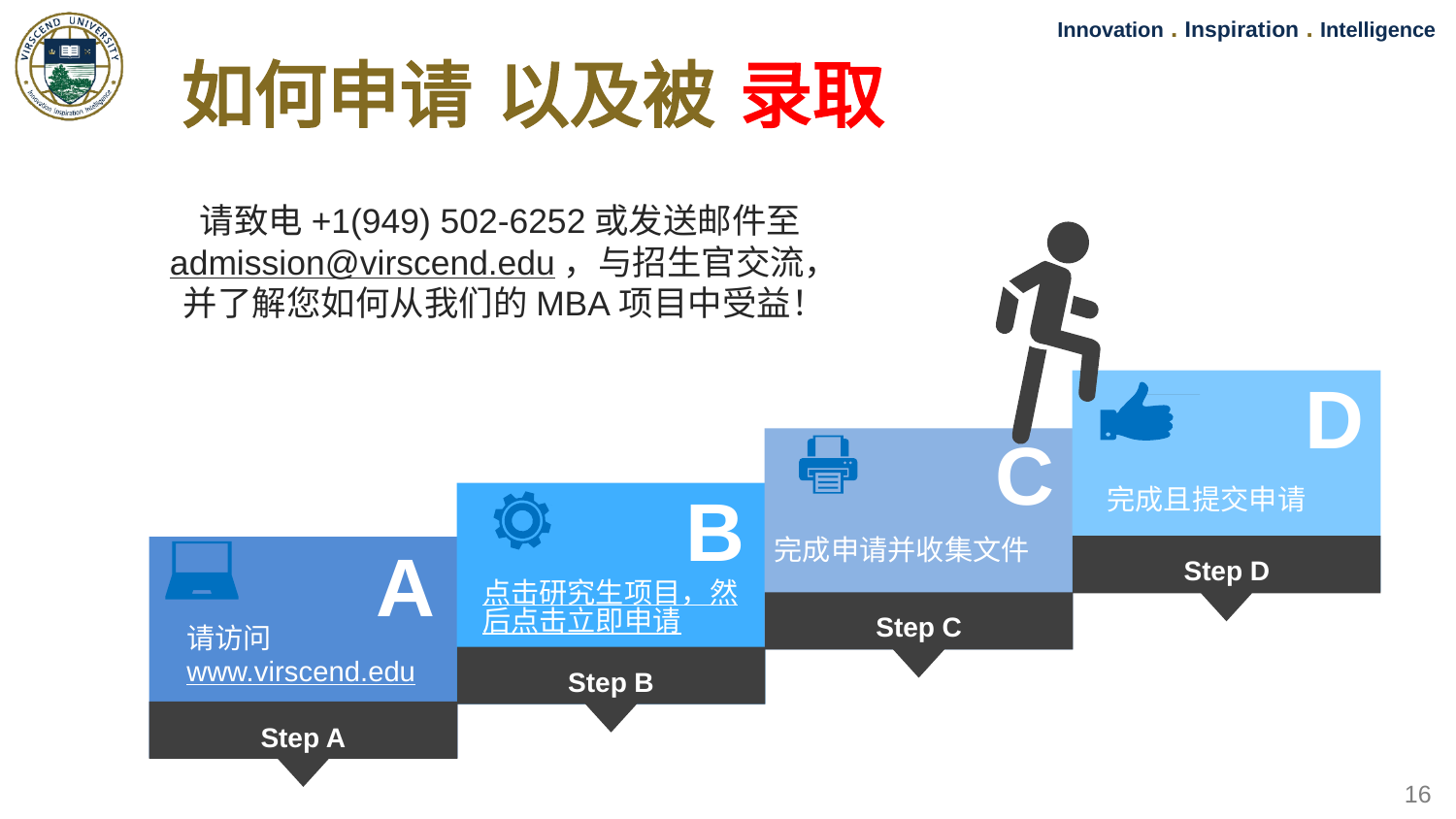

如何申请 以及被 录取
请致电+1(949) 502-6252或发送邮件至admission@virscend.edu，与招生官交流，并了解您如何从我们的MBA项目中受益！

D

C

B
完成且提交申请

完成申请并收集文件
A

Step D
点击研究生项目，然后点击立即申请

Step C
请访问
www.virscend.edu

Step B

Step A
16